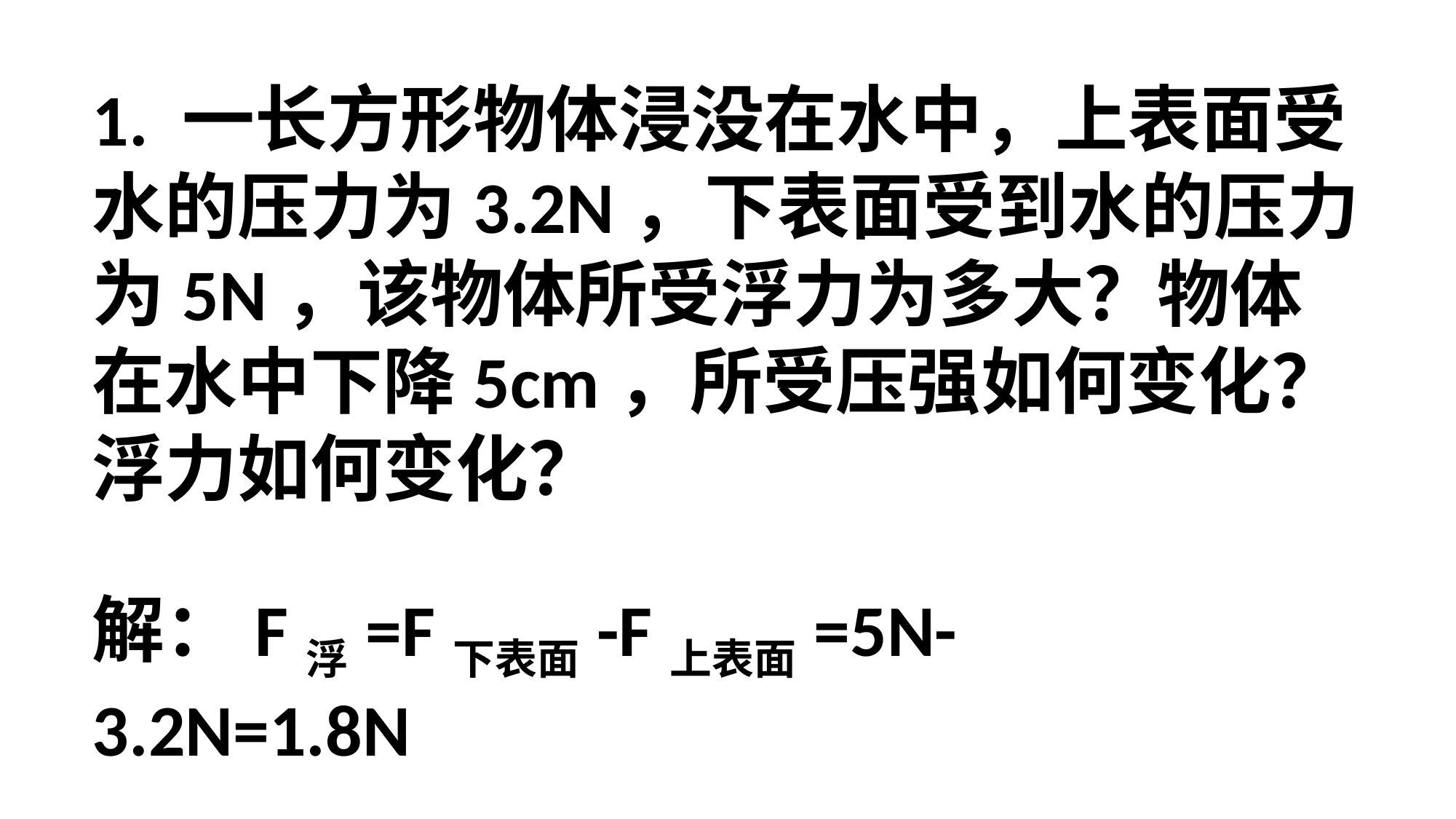

1. 一长方形物体浸没在水中，上表面受水的压力为3.2N，下表面受到水的压力为5N，该物体所受浮力为多大？物体在水中下降5cm，所受压强如何变化？浮力如何变化？
解：F浮=F下表面-F上表面=5N-3.2N=1.8N